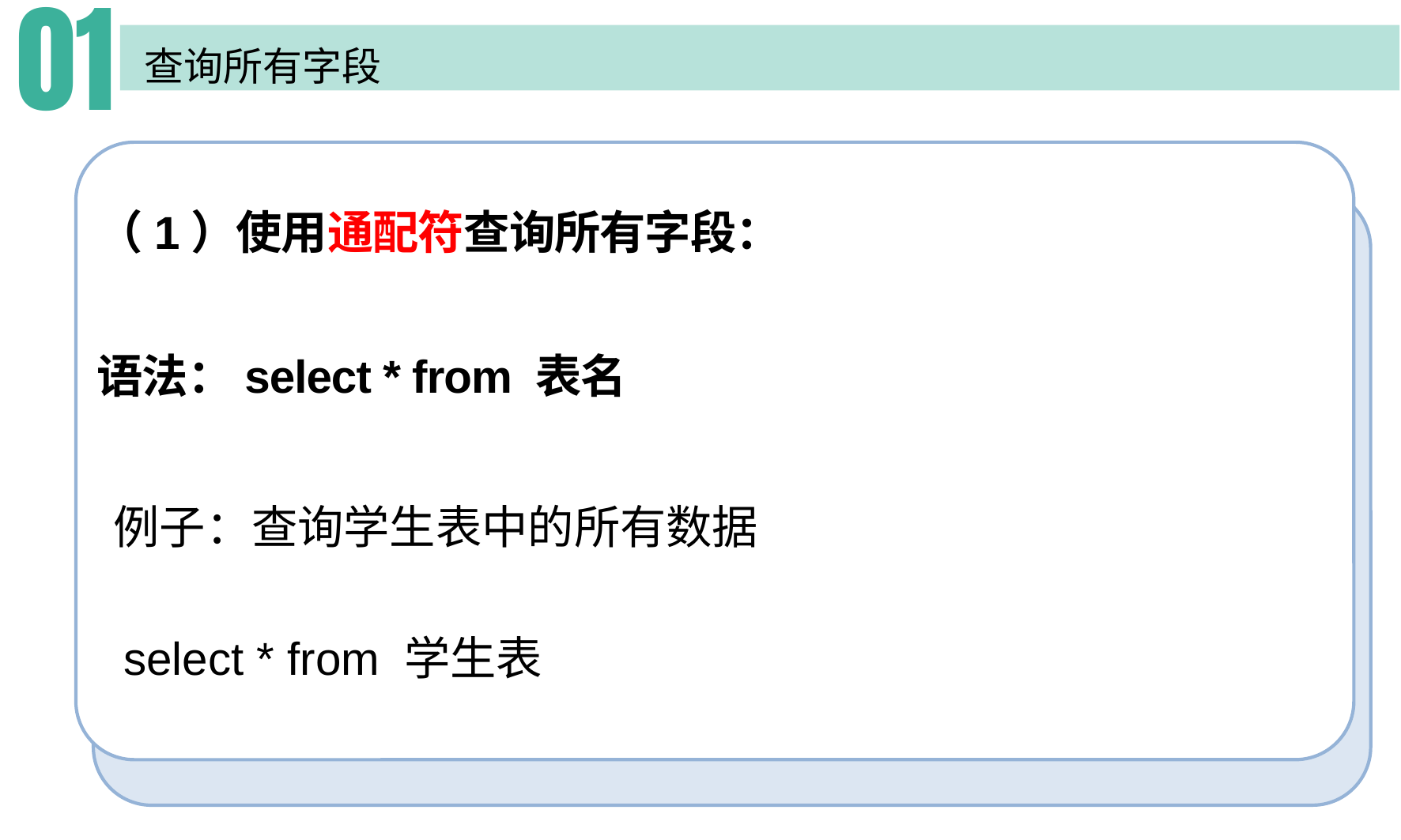

01

查询所有字段

（1）使用通配符查询所有字段：

语法：select * from 表名
例子：查询学生表中的所有数据
select * from 学生表